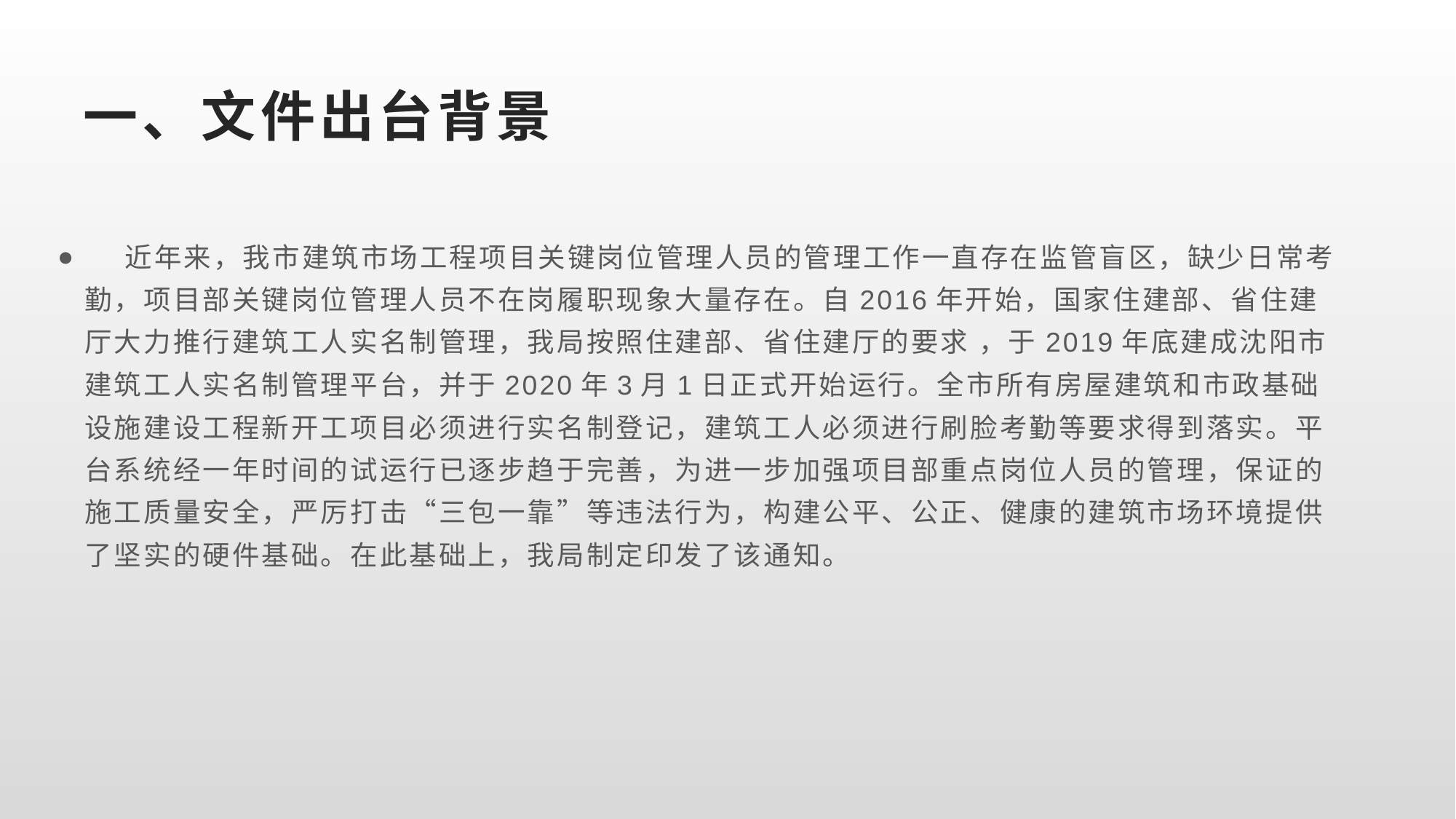

# 一、文件出台背景
    近年来，我市建筑市场工程项目关键岗位管理人员的管理工作一直存在监管盲区，缺少日常考勤，项目部关键岗位管理人员不在岗履职现象大量存在。自2016年开始，国家住建部、省住建厅大力推行建筑工人实名制管理，我局按照住建部、省住建厅的要求 ，于2019年底建成沈阳市建筑工人实名制管理平台，并于2020年3月1日正式开始运行。全市所有房屋建筑和市政基础设施建设工程新开工项目必须进行实名制登记，建筑工人必须进行刷脸考勤等要求得到落实。平台系统经一年时间的试运行已逐步趋于完善，为进一步加强项目部重点岗位人员的管理，保证的施工质量安全，严厉打击“三包一靠”等违法行为，构建公平、公正、健康的建筑市场环境提供了坚实的硬件基础。在此基础上，我局制定印发了该通知。